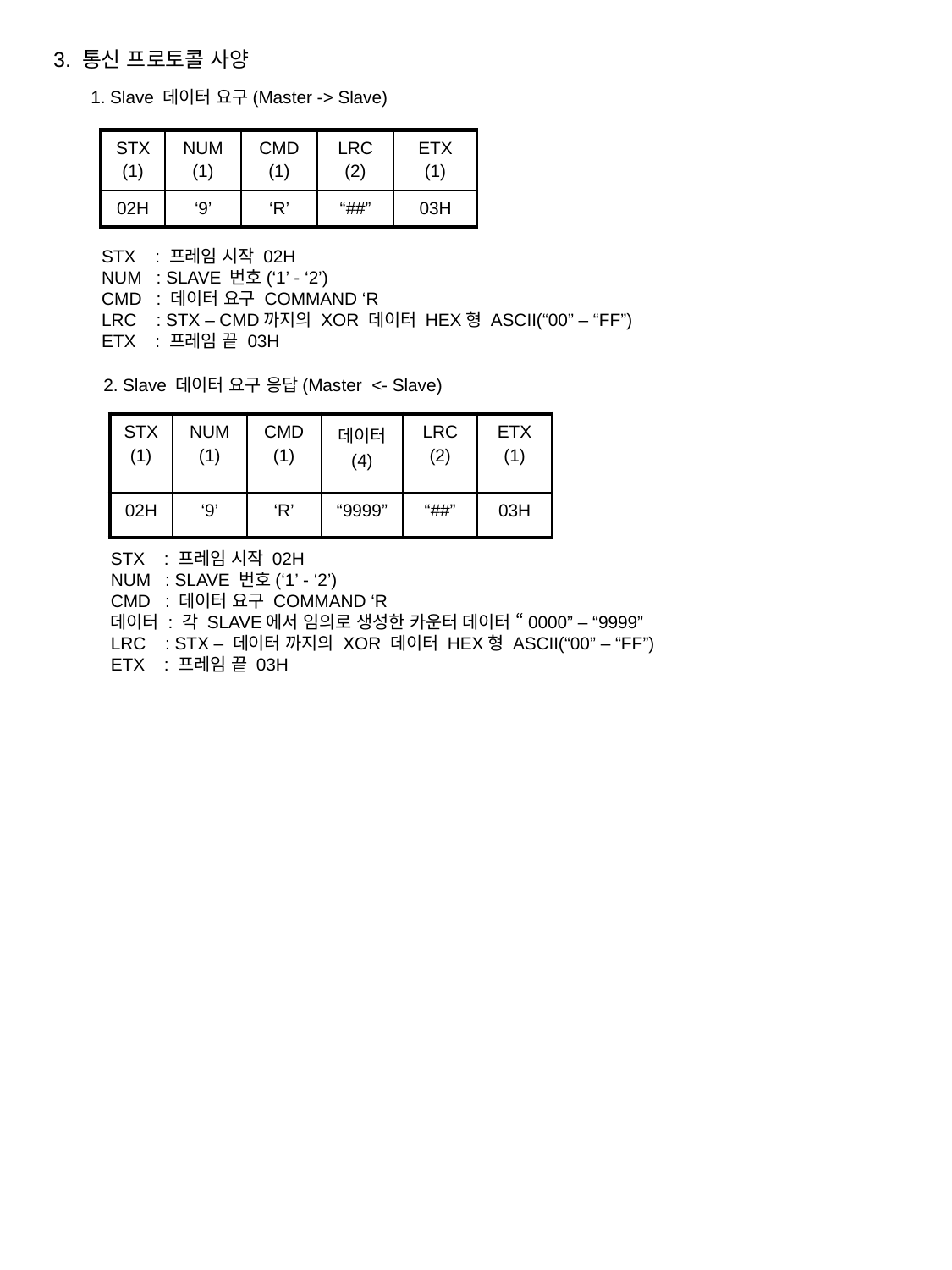

3. 통신 프로토콜 사양
1. Slave 데이터 요구(Master -> Slave)
| STX (1) | NUM (1) | CMD (1) | LRC (2) | ETX (1) |
| --- | --- | --- | --- | --- |
| 02H | ‘9’ | ‘R’ | “##” | 03H |
STX    : 프레임 시작 02H
NUM   : SLAVE 번호(‘1’ - ‘2’)
CMD   : 데이터 요구 COMMAND ‘R
LRC    : STX – CMD까지의 XOR 데이터 HEX형 ASCII(“00” – “FF”)
ETX    : 프레임 끝 03H
2. Slave 데이터 요구 응답(Master  <- Slave)
| STX (1) | NUM (1) | CMD (1) | 데이터 (4) | LRC (2) | ETX (1) |
| --- | --- | --- | --- | --- | --- |
| 02H | ‘9’ | ‘R’ | “9999” | “##” | 03H |
STX    : 프레임 시작 02H
NUM   : SLAVE 번호(‘1’ - ‘2’)
CMD   : 데이터 요구 COMMAND ‘R
데이터 : 각 SLAVE에서 임의로 생성한 카운터 데이터 “0000” – “9999”
LRC    : STX – 데이터 까지의 XOR 데이터 HEX형 ASCII(“00” – “FF”)
ETX    : 프레임 끝 03H